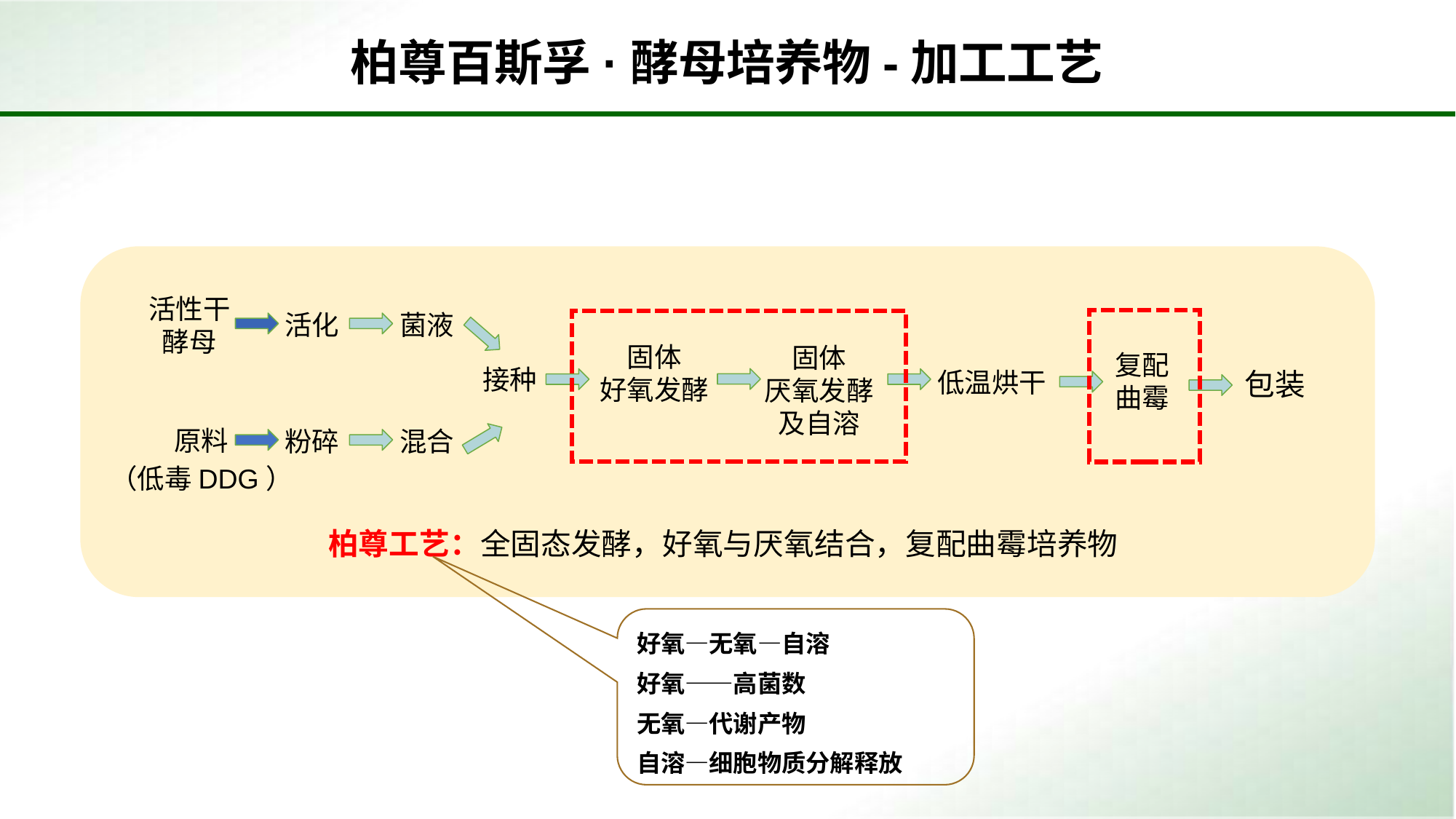

柏尊百斯孚·酵母培养物-加工工艺

活性干酵母

活化
菌液

固体
好氧发酵
固体
厌氧发酵及自溶
复配曲霉
接种

包装
低温烘干

原料

粉碎
混合
（低毒DDG）
柏尊工艺：全固态发酵，好氧与厌氧结合，复配曲霉培养物
好氧—无氧—自溶
好氧——高菌数
无氧—代谢产物
自溶—细胞物质分解释放